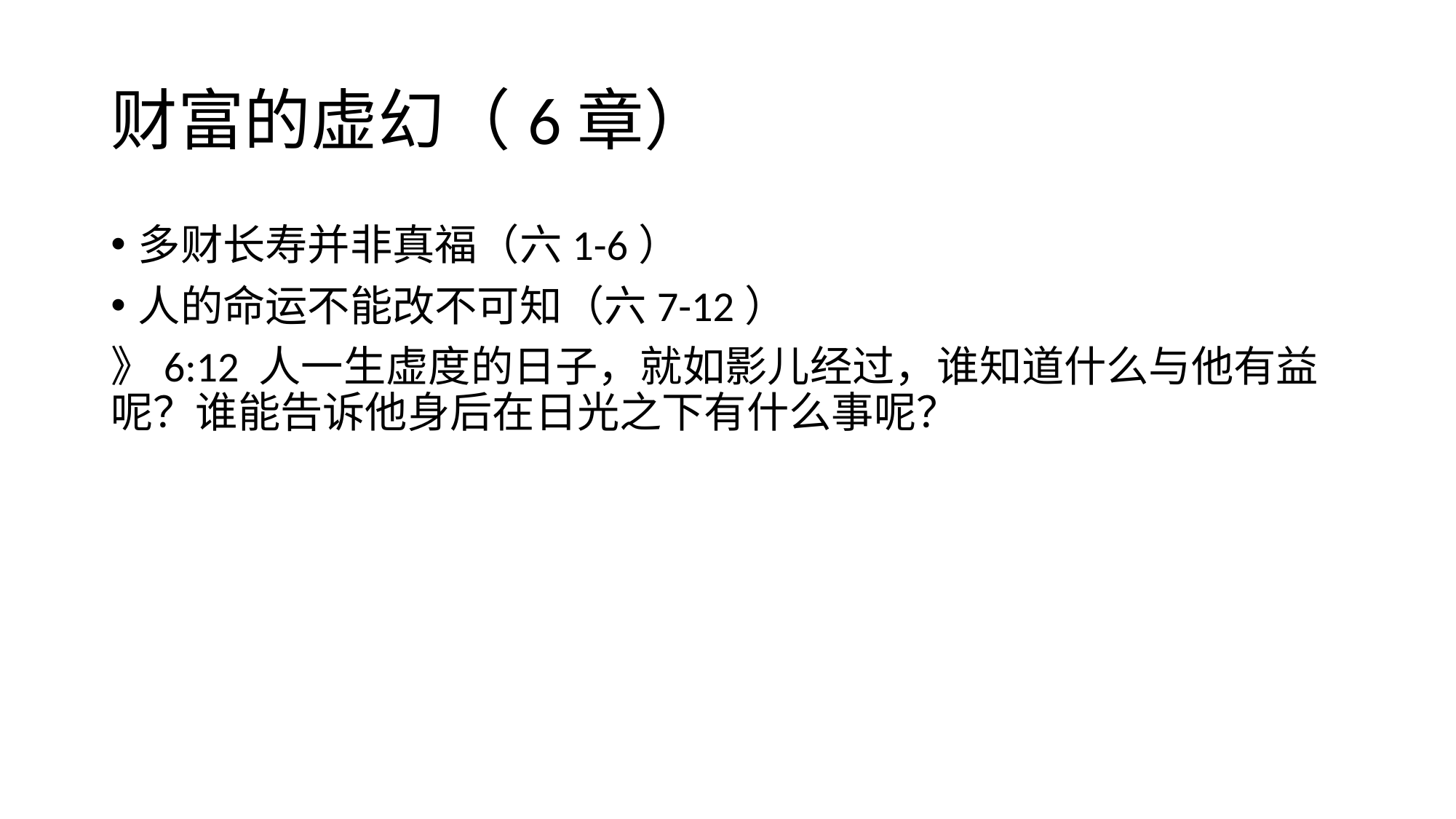

# 财富的虚幻（6章）
多财长寿并非真福（六1-6）
人的命运不能改不可知（六7-12）
》6:12 人一生虚度的日子，就如影儿经过，谁知道什么与他有益呢？谁能告诉他身后在日光之下有什么事呢？